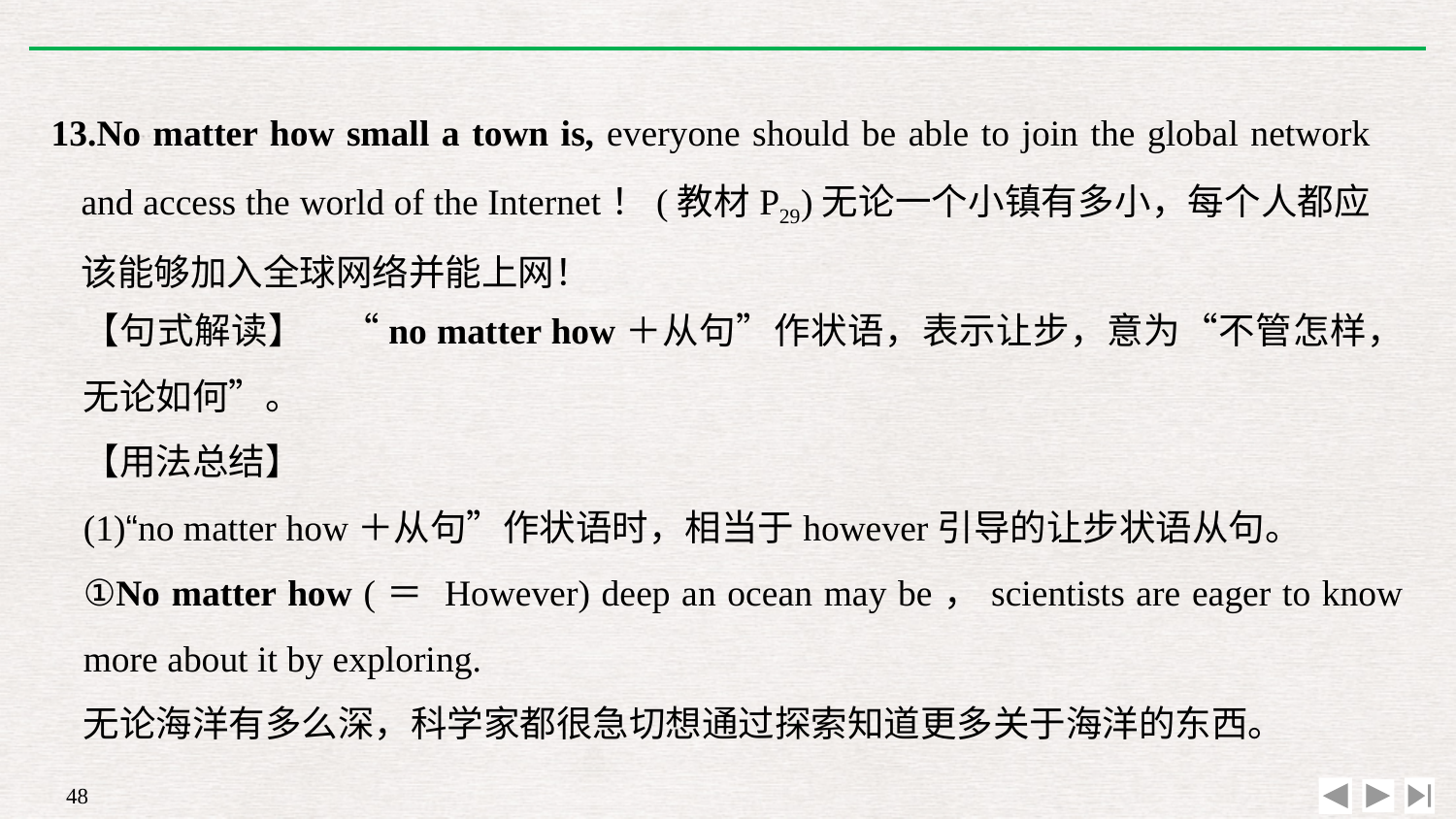

13.No matter how small a town is, everyone should be able to join the global network and access the world of the Internet！(教材P29)无论一个小镇有多小，每个人都应该能够加入全球网络并能上网！
【句式解读】　“no matter how＋从句”作状语，表示让步，意为“不管怎样，无论如何”。
【用法总结】
(1)“no matter how＋从句”作状语时，相当于however引导的让步状语从句。
①No matter how (＝ However) deep an ocean may be，scientists are eager to know more about it by exploring.
无论海洋有多么深，科学家都很急切想通过探索知道更多关于海洋的东西。